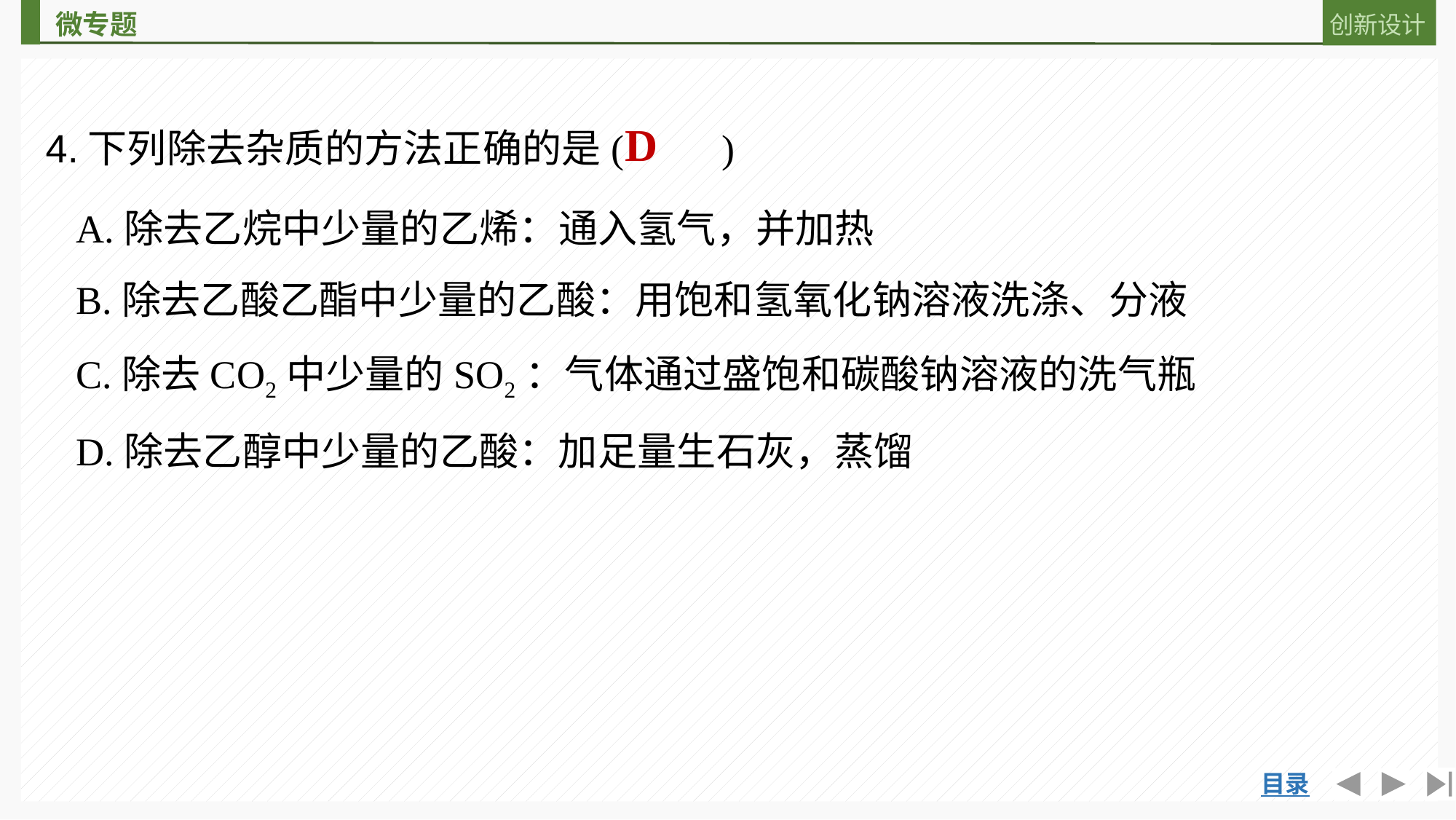

4.下列除去杂质的方法正确的是(　　)
D
A.除去乙烷中少量的乙烯：通入氢气，并加热
B.除去乙酸乙酯中少量的乙酸：用饱和氢氧化钠溶液洗涤、分液
C.除去CO2中少量的SO2：气体通过盛饱和碳酸钠溶液的洗气瓶
D.除去乙醇中少量的乙酸：加足量生石灰，蒸馏